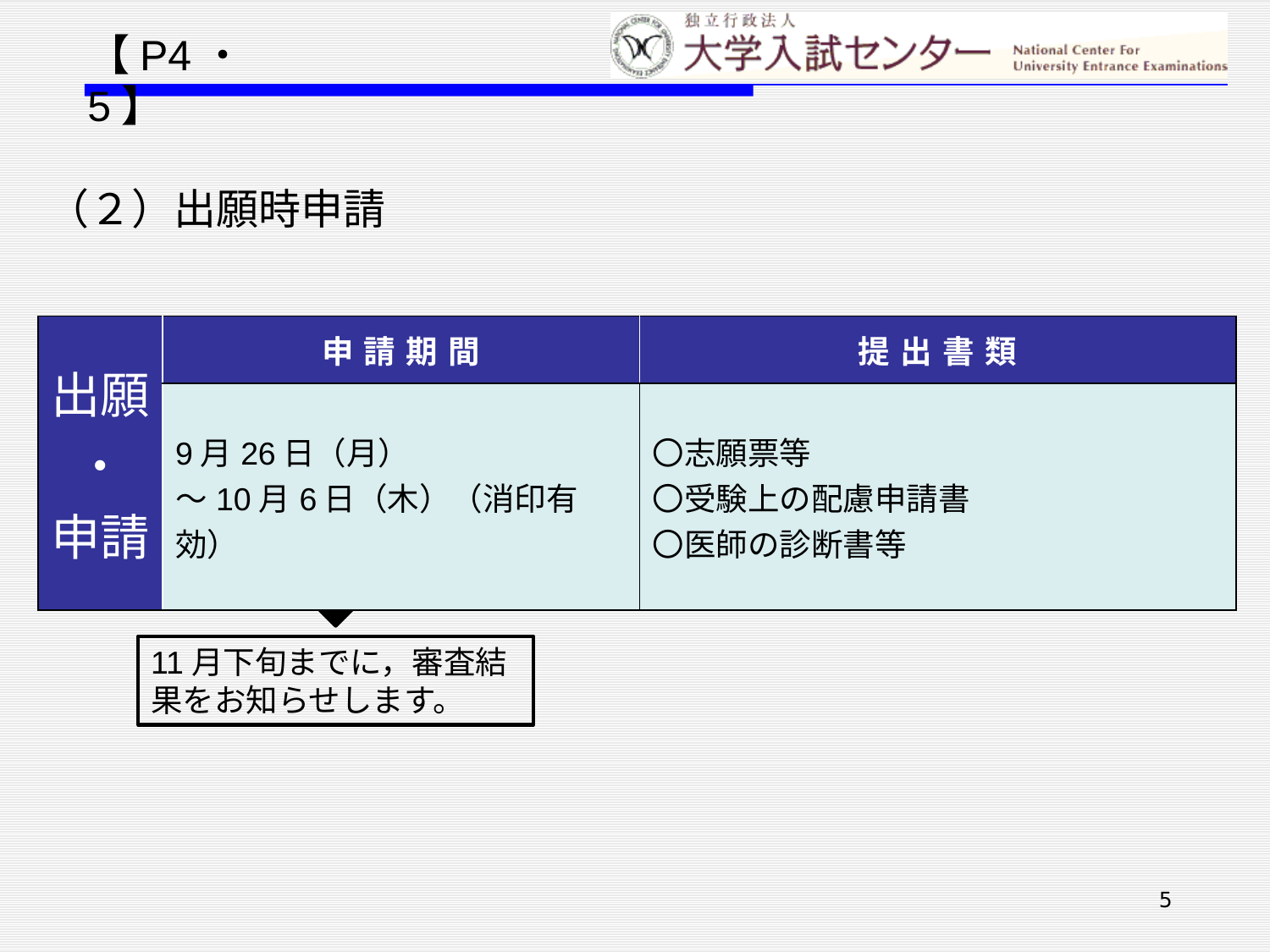

【P4・5】
（２）出願時申請
| 出願 ・ 申請 | 申請期間 | 提出書類 |
| --- | --- | --- |
|  | 9月26日（月） ～10月6日（木）（消印有効） | 〇志願票等 〇受験上の配慮申請書 〇医師の診断書等 |

11月下旬までに，審査結果をお知らせします。
5